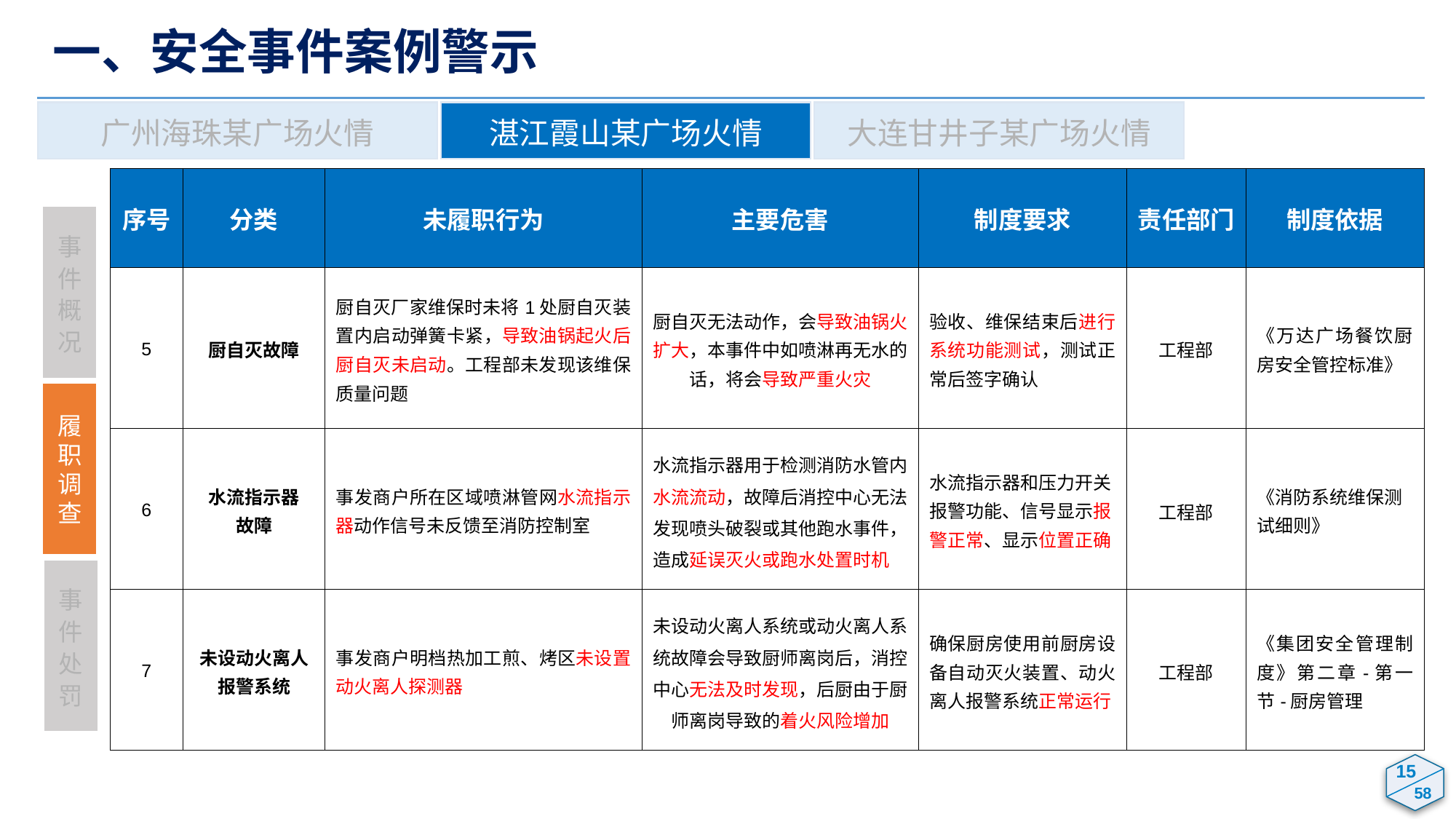

一、安全事件案例警示
广州海珠某广场火情
湛江霞山某广场火情
大连甘井子某广场火情
| 序号 | 分类 | 未履职行为 | 主要危害 | 制度要求 | 责任部门 | 制度依据 |
| --- | --- | --- | --- | --- | --- | --- |
| 5 | 厨自灭故障 | 厨自灭厂家维保时未将1处厨自灭装置内启动弹簧卡紧，导致油锅起火后厨自灭未启动。工程部未发现该维保质量问题 | 厨自灭无法动作，会导致油锅火扩大，本事件中如喷淋再无水的话，将会导致严重火灾 | 验收、维保结束后进行系统功能测试，测试正常后签字确认 | 工程部 | 《万达广场餐饮厨房安全管控标准》 |
| 6 | 水流指示器 故障 | 事发商户所在区域喷淋管网水流指示器动作信号未反馈至消防控制室 | 水流指示器用于检测消防水管内水流流动，故障后消控中心无法发现喷头破裂或其他跑水事件，造成延误灭火或跑水处置时机 | 水流指示器和压力开关报警功能、信号显示报警正常、显示位置正确 | 工程部 | 《消防系统维保测试细则》 |
| 7 | 未设动火离人报警系统 | 事发商户明档热加工煎、烤区未设置动火离人探测器 | 未设动火离人系统或动火离人系统故障会导致厨师离岗后，消控中心无法及时发现，后厨由于厨师离岗导致的着火风险增加 | 确保厨房使用前厨房设备自动灭火装置、动火离人报警系统正常运行 | 工程部 | 《集团安全管理制度》第二章-第一节-厨房管理 |
事件概况
履职调查
事件处罚
13
15

58